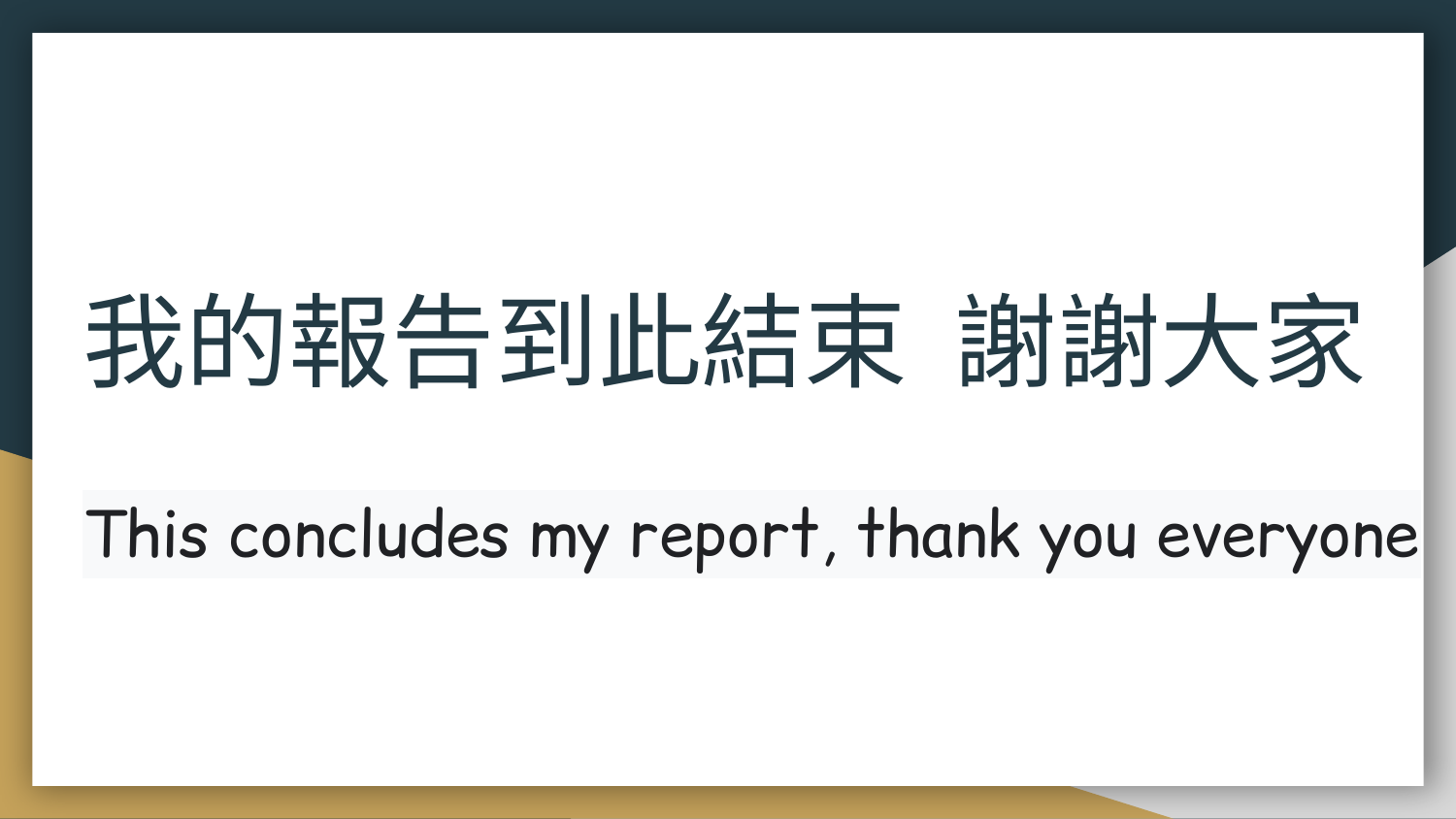

# 我的報告到此結束  謝謝大家

This concludes my report, thank you everyone